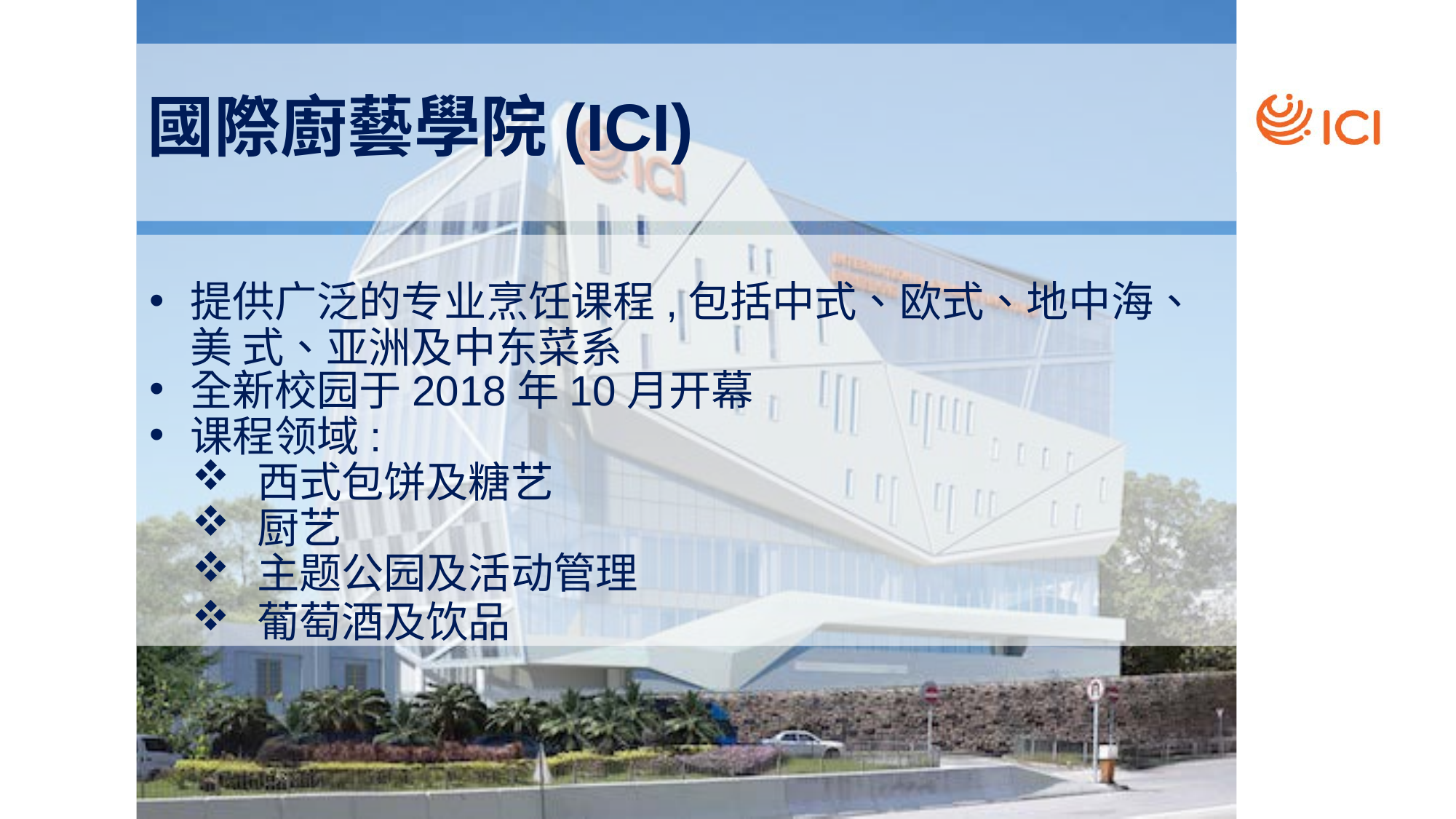

# 國際廚藝學院(ICI)

提供广泛的专业烹饪课程,包括中式、欧式、地中海、美 式、亚洲及中东菜系
全新校园于2018年10月开幕
课程领域:
西式包饼及糖艺
厨艺
主题公园及活动管理
葡萄酒及饮品